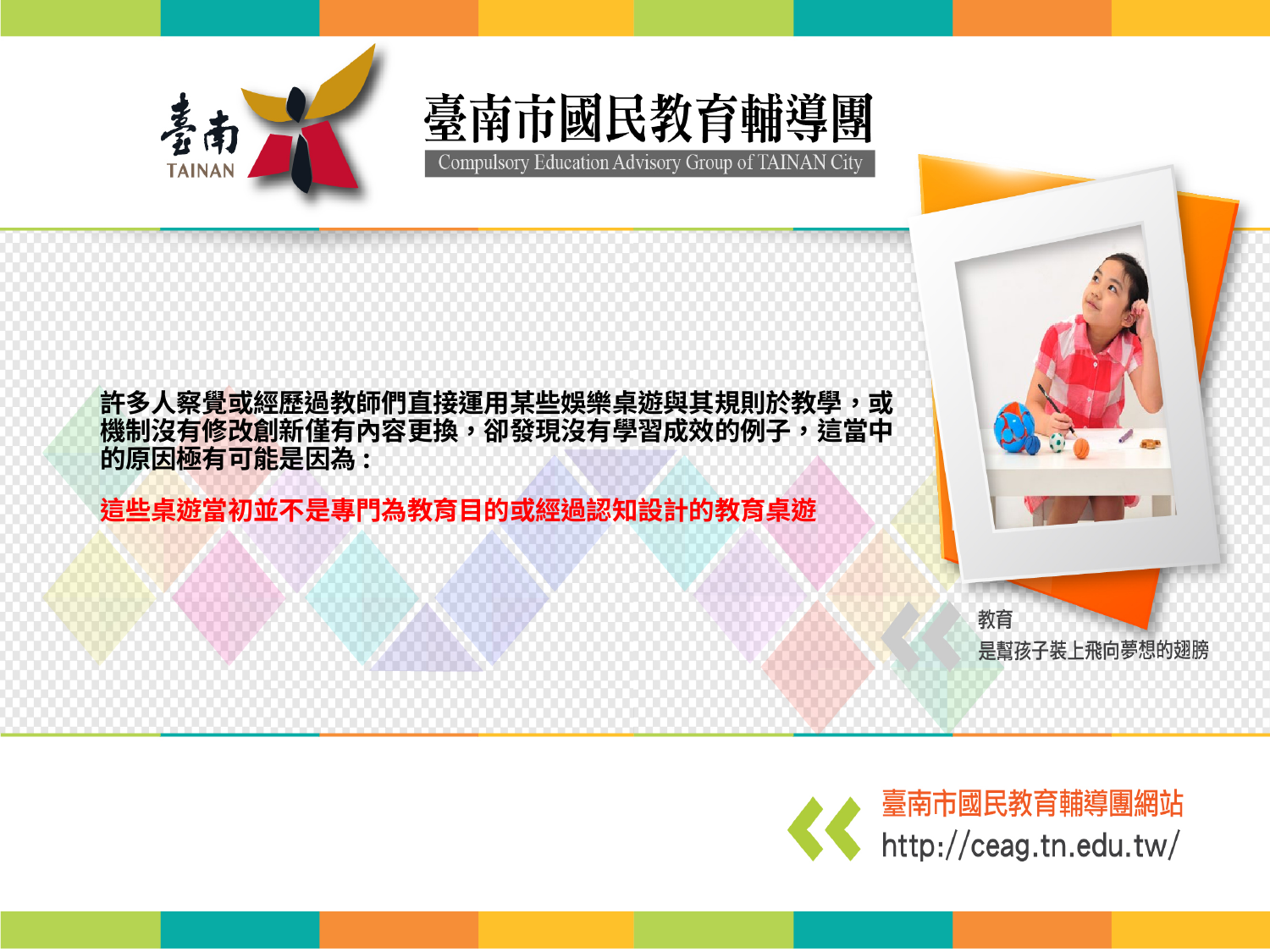

# 許多人察覺或經歷過教師們直接運用某些娛樂桌遊與其規則於教學，或機制沒有修改創新僅有內容更換，卻發現沒有學習成效的例子，這當中的原因極有可能是因為: 這些桌遊當初並不是專門為教育目的或經過認知設計的教育桌遊